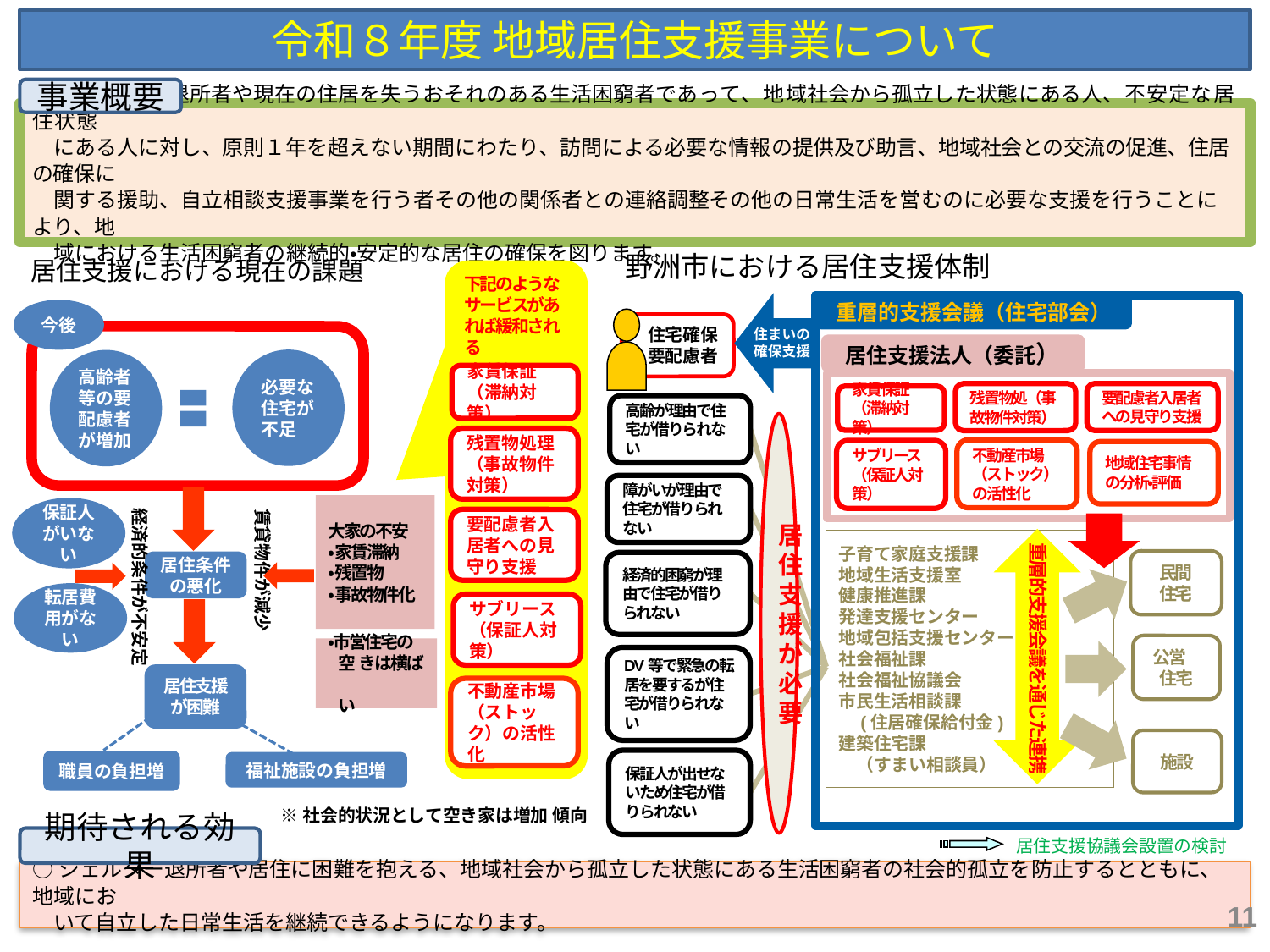

令和８年度 地域居住支援事業について
事業概要
○ シェルター退所者や現在の住居を失うおそれのある生活困窮者であって、地域社会から孤立した状態にある人、不安定な居住状態
　にある人に対し、原則１年を超えない期間にわたり、訪問による必要な情報の提供及び助言、地域社会との交流の促進、住居の確保に
　関する援助、自立相談支援事業を行う者その他の関係者との連絡調整その他の日常生活を営むのに必要な支援を行うことにより、地
　域における生活困窮者の継続的・安定的な居住の確保を図ります。
# 居住支援における現在の課題
野洲市における居住支援体制
下記のようなサービスがあれば緩和される

重層的支援会議（住宅部会）

今後

住宅確保
要配慮者
住まいの
確保支援

居住支援法人（委託）
必要な住宅が不足
高齢者等の要配慮者が増加
家賃保証
（滞納対策）

要配慮者入居者への見守り支援
残置物処（事故物件対策）
家賃保証
（滞納対策）
高齢が理由で住宅が借りられない
居住支援が必要
残置物処理
（事故物件対策）
不動産市場（ストック）の活性化
サブリース（保証人対策）
地域住宅事情の分析・評価
障がいが理由で住宅が借りられない

大家の不安
・ 家賃滞納
・ 残置物
・ 事故物件化
経済的条件が不安定
賃貸物件が減少
保証人がいない
重層的支援会議を通じた連携
要配慮者入居者への見守り支援

子育て家庭支援課
地域生活支援室
健康推進課
発達支援センター
地域包括支援センター
社会福祉課
社会福祉協議会
市民生活相談課
　(住居確保給付金)
建築住宅課
　（すまい相談員）

民間
住宅
居住条件の悪化
経済的困窮が理由で住宅が借りられない

転居費用がない
サブリース
（保証人対策）

公営　住宅
・市営住宅の
  空  きは横ば
  い

DV等で緊急の転居を要するが住宅が借りられない
居住支援が困難
不動産市場（ストック）の活性化

施設
保証人が出せないため住宅が借りられない
職員の負担増
福祉施設の負担増
※社会的状況として空き家は増加 傾向
期待される効果
居住支援協議会設置の検討

○シェルター退所者や居住に困難を抱える、地域社会から孤立した状態にある生活困窮者の社会的孤立を防止するとともに、地域にお
　いて自立した日常生活を継続できるようになります。
11